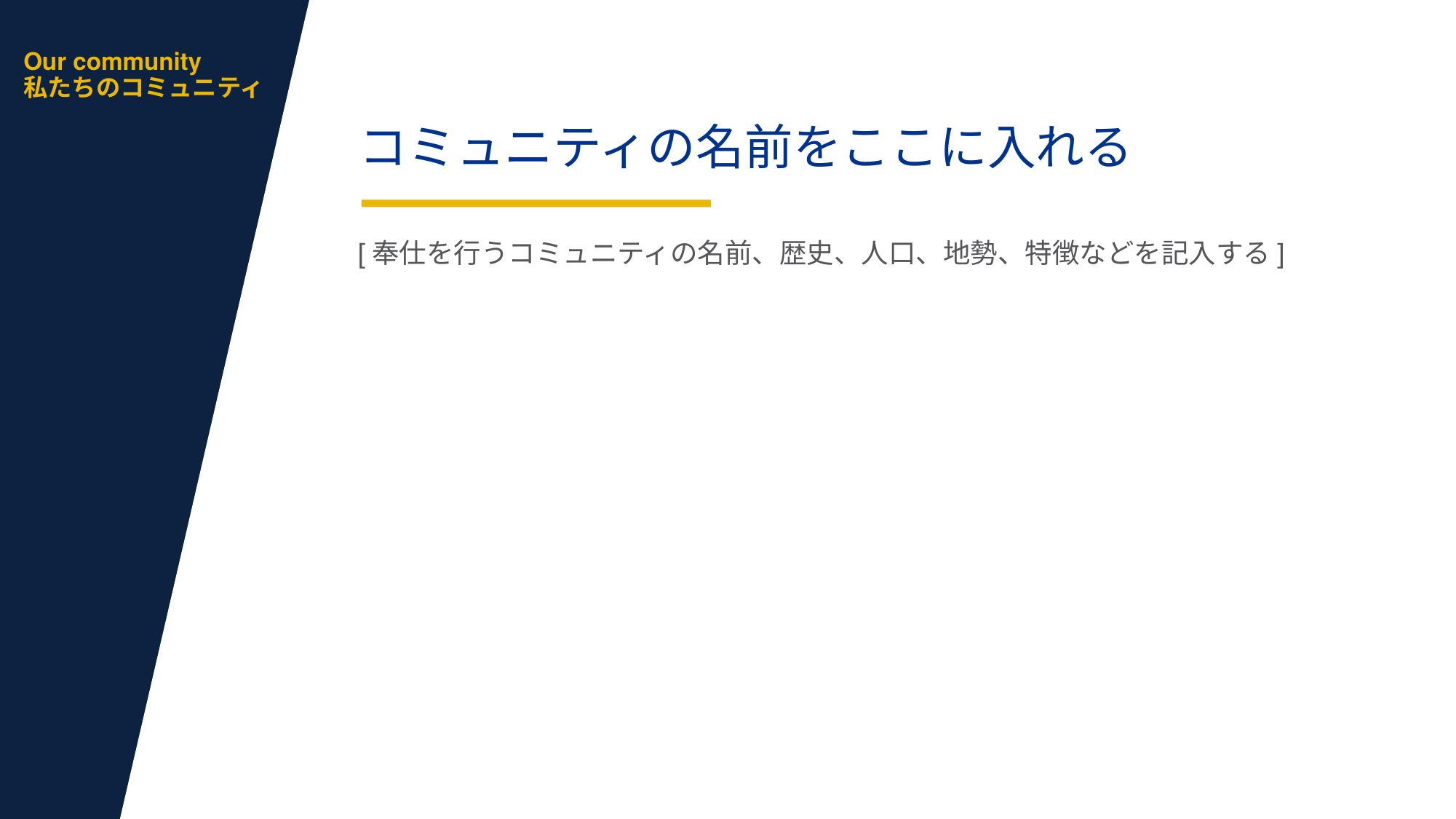

aa

Our community
私たちのコミュニティ
コミュニティの名前をここに入れる

[奉仕を行うコミュニティの名前、歴史、人口、地勢、特徴などを記入する]
13